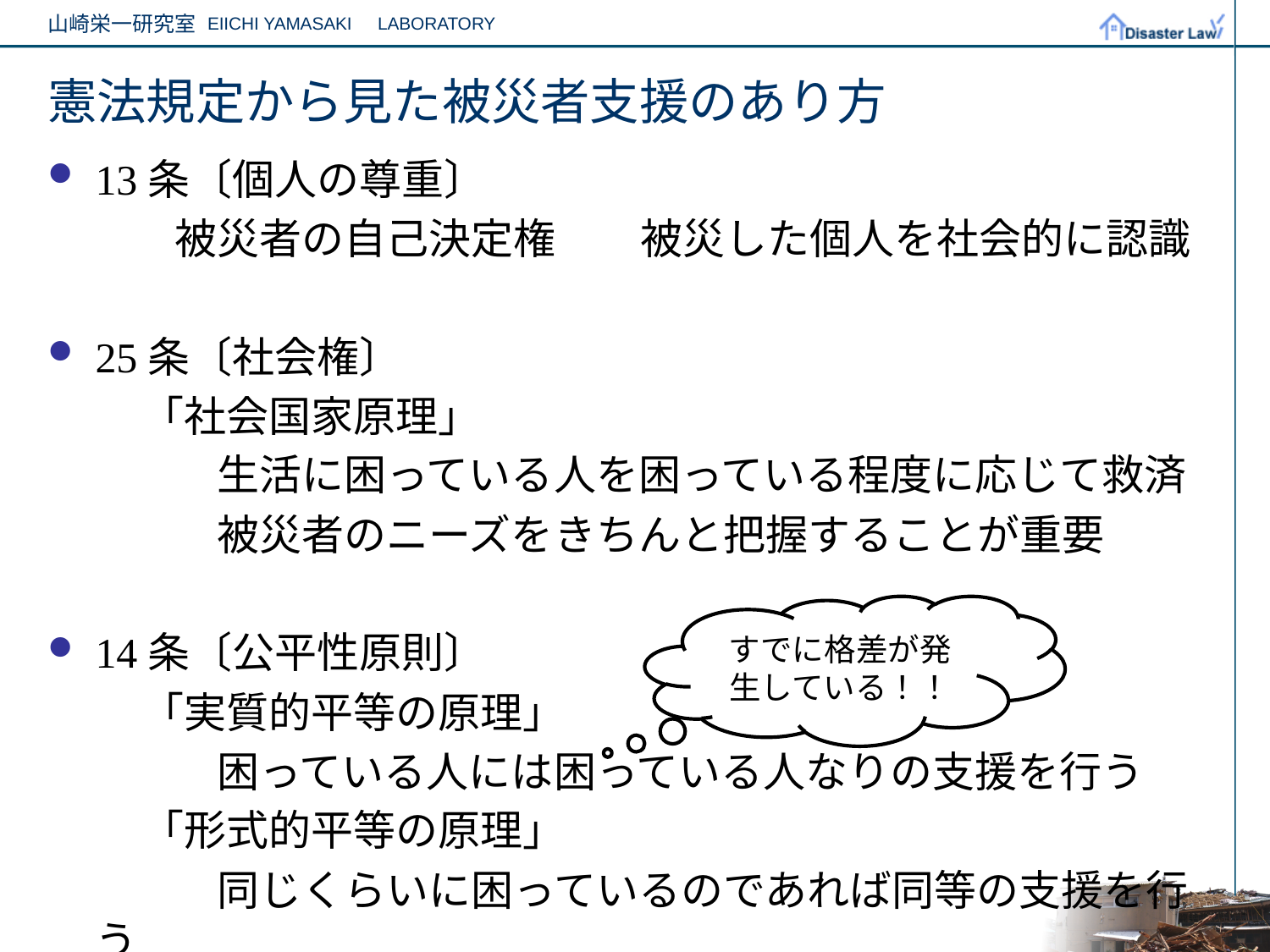

# 憲法規定から見た被災者支援のあり方
13条〔個人の尊重〕
　　　被災者の自己決定権　　被災した個人を社会的に認識

25条〔社会権〕
　　 「社会国家原理」
　　　　生活に困っている人を困っている程度に応じて救済
　　　　被災者のニーズをきちんと把握することが重要

14条〔公平性原則〕
　　 「実質的平等の原理」
　　　　困っている人には困っている人なりの支援を行う
　　 「形式的平等の原理」
　　　　同じくらいに困っているのであれば同等の支援を行う
すでに格差が発生している！！